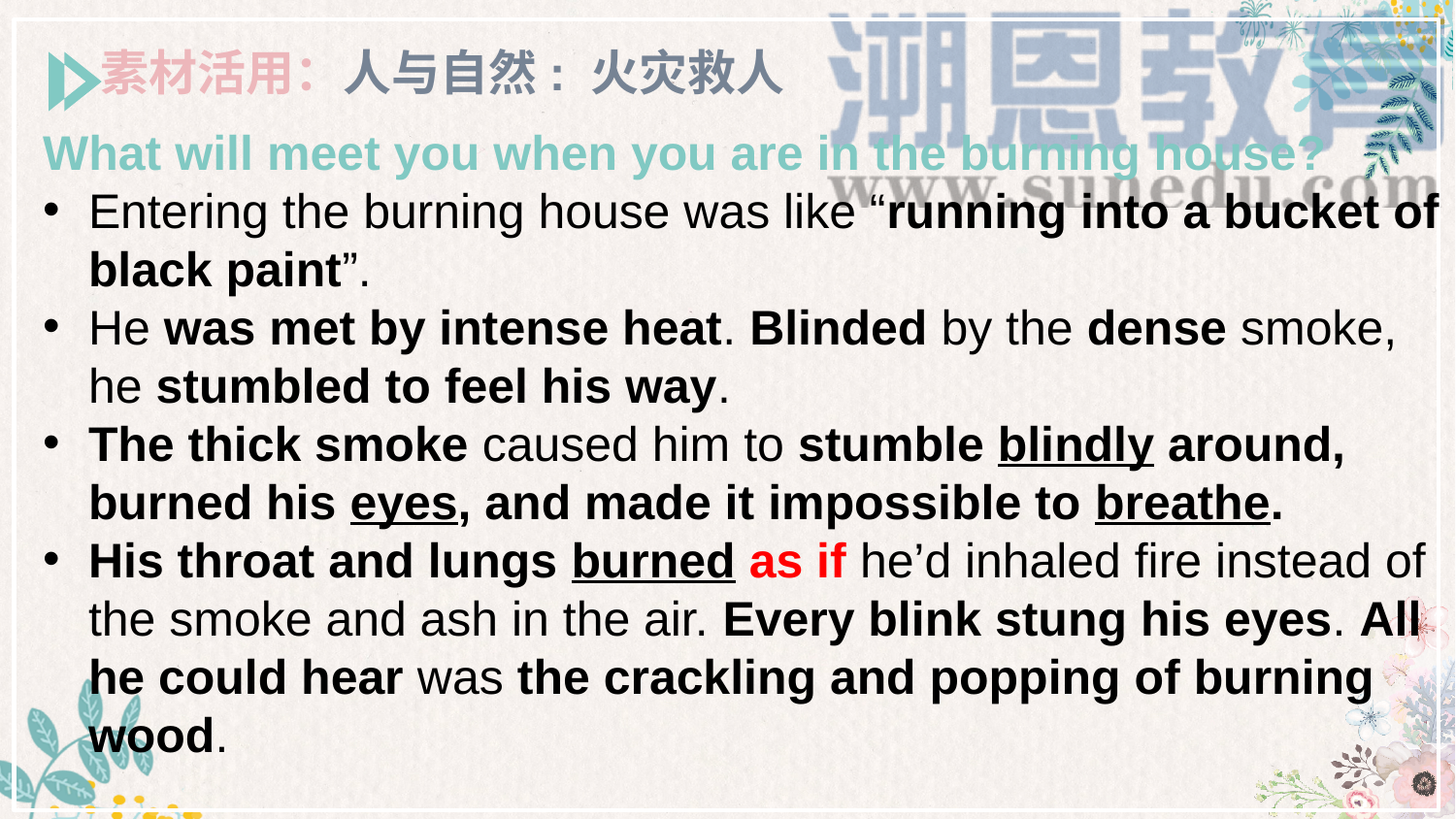

素材活用：人与自然: 火灾救人
What will meet you when you are in the burning house?
Entering the burning house was like “running into a bucket of black paint”.
He was met by intense heat. Blinded by the dense smoke, he stumbled to feel his way.
The thick smoke caused him to stumble blindly around, burned his eyes, and made it impossible to breathe.
His throat and lungs burned as if he’d inhaled fire instead of the smoke and ash in the air. Every blink stung his eyes. All he could hear was the crackling and popping of burning wood.